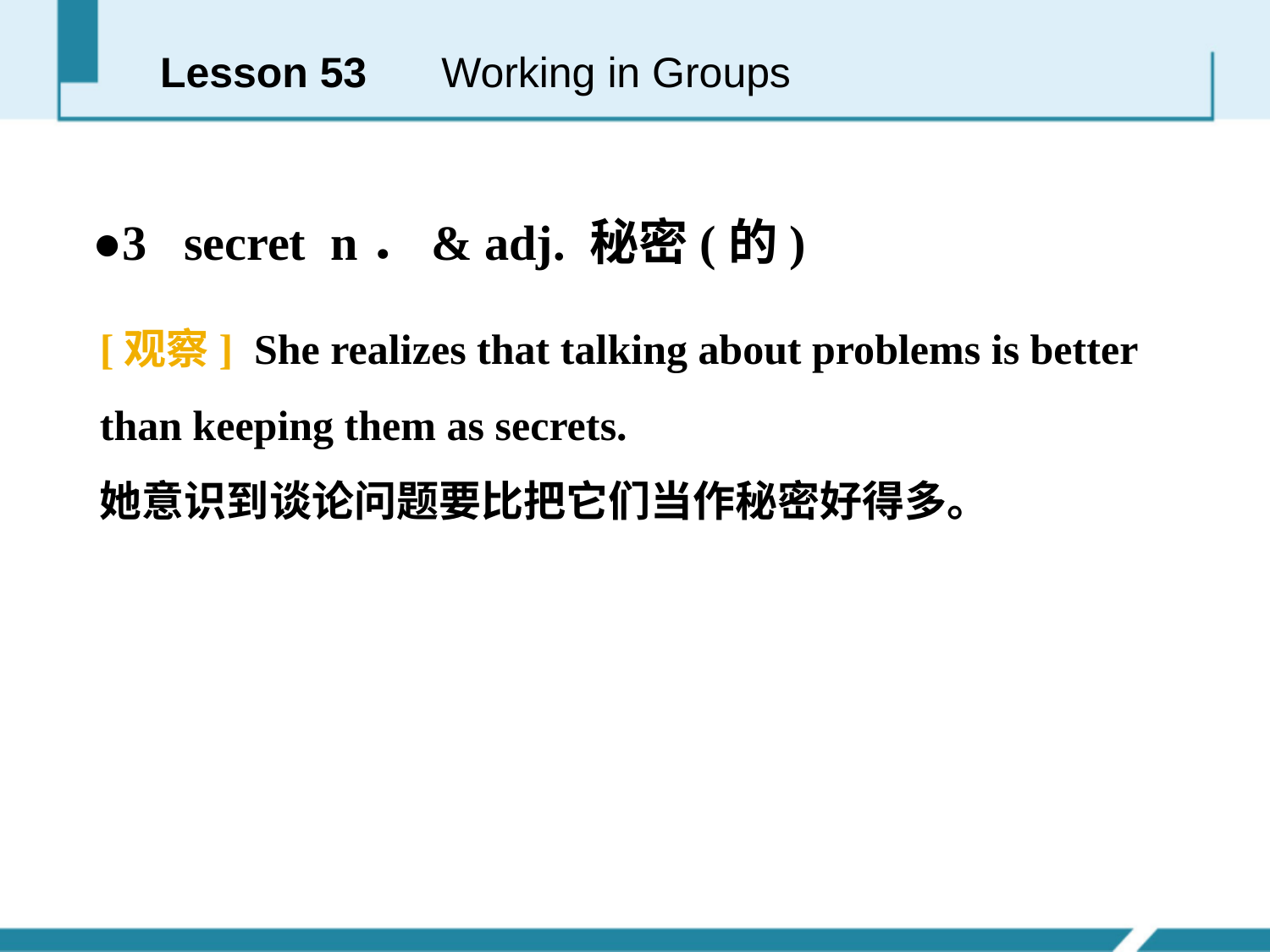

Lesson 53 　Working in Groups
●3   secret  n．& adj. 秘密(的)

[观察]  She realizes that talking about problems is better than keeping them as secrets.
她意识到谈论问题要比把它们当作秘密好得多。